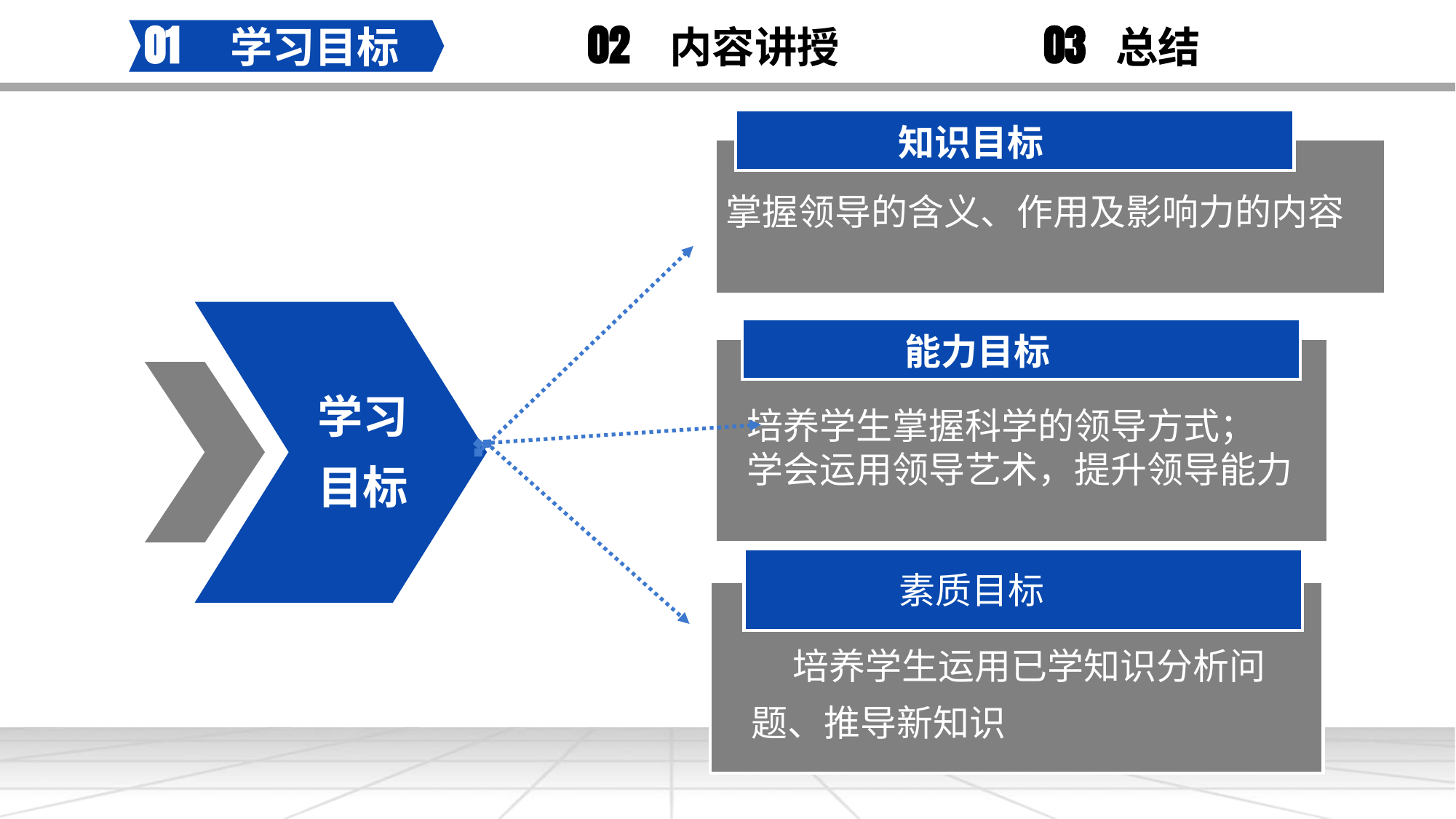

02   内容讲授
03  总结

01    学习目标

知识目标

掌握领导的含义、作用及影响力的内容

能力目标

学习目标
培养学生掌握科学的领导方式；
学会运用领导艺术，提升领导能力

素质目标

    培养学生运用已学知识分析问题、推导新知识